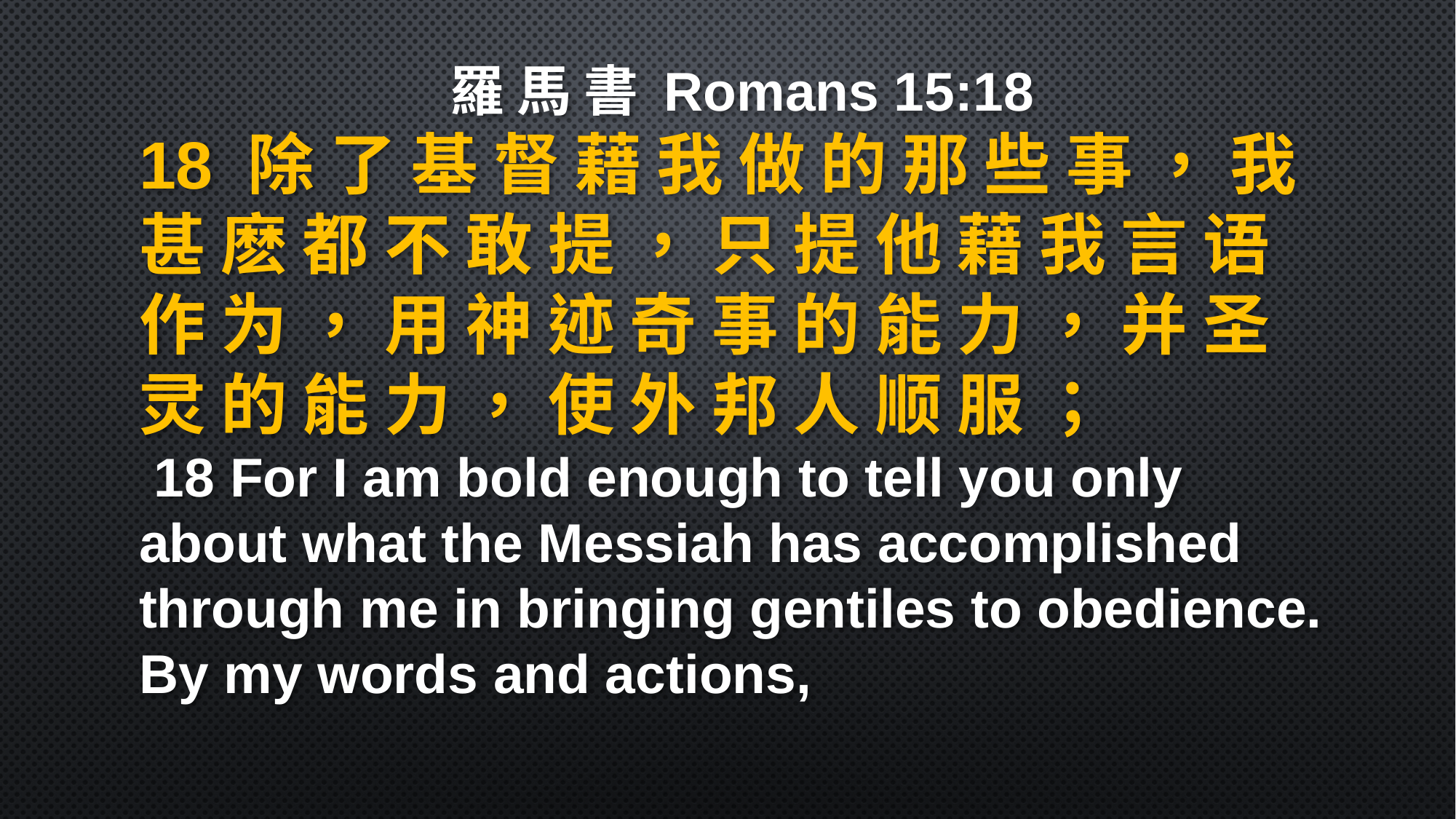

羅 馬 書 Romans 15:18
18 除 了 基 督 藉 我 做 的 那 些 事 ， 我 甚 麽 都 不 敢 提 ， 只 提 他 藉 我 言 语 作 为 ， 用 神 迹 奇 事 的 能 力 ， 并 圣 灵 的 能 力 ， 使 外 邦 人 顺 服 ；
 18 For I am bold enough to tell you only about what the Messiah has accomplished through me in bringing gentiles to obedience. By my words and actions,